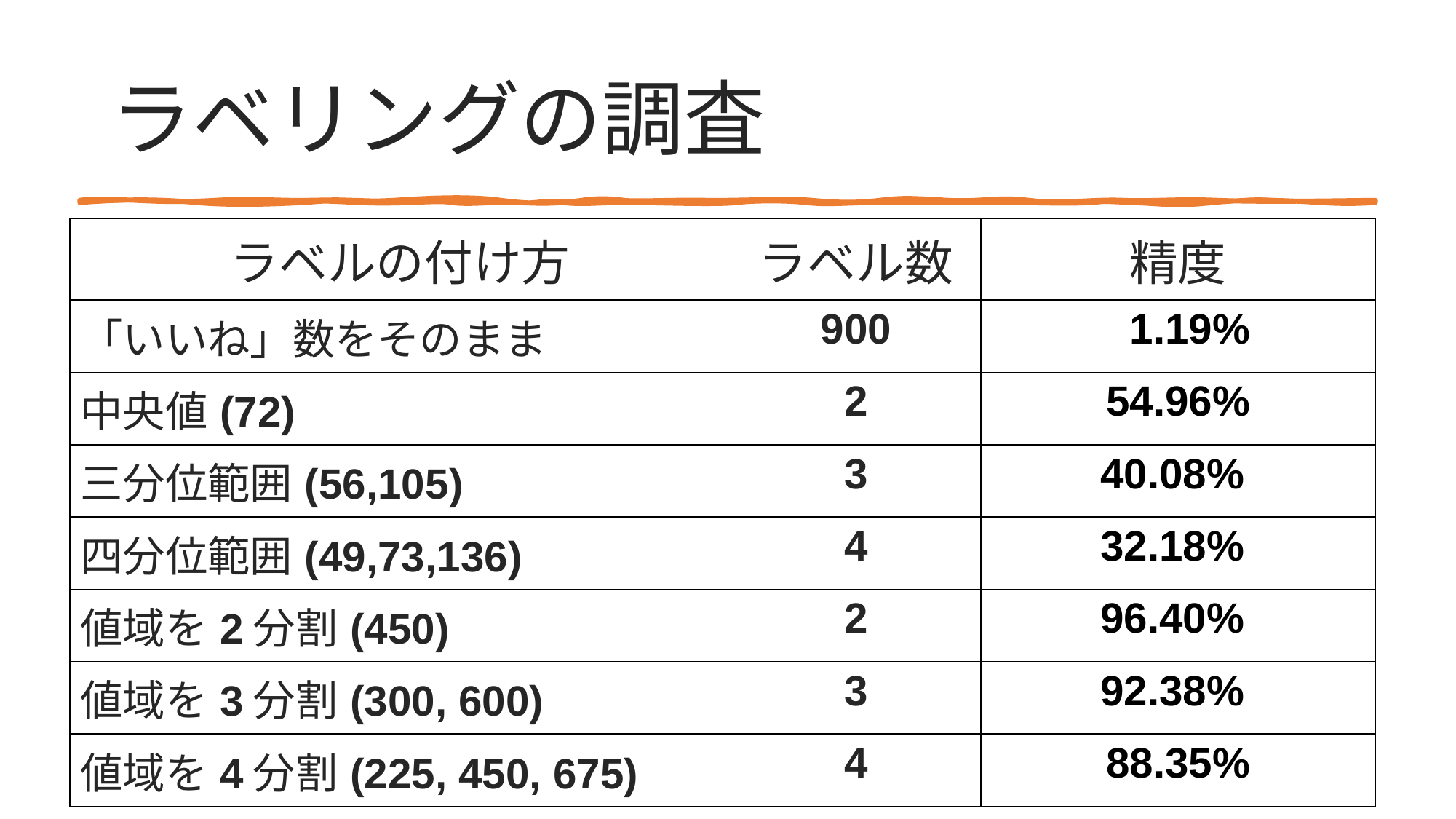

# ラベリングの調査

| ラベルの付け方 | ラベル数 | 精度 |
| --- | --- | --- |
| 「いいね」数をそのまま | 900 | 1.19% |
| 中央値(72) | 2 | 54.96% |
| 三分位範囲(56,105) | 3 | 40.08% |
| 四分位範囲(49,73,136) | 4 | 32.18% |
| 値域を2分割(450) | 2 | 96.40% |
| 値域を3分割(300, 600) | 3 | 92.38% |
| 値域を4分割(225, 450, 675) | 4 | 88.35% |